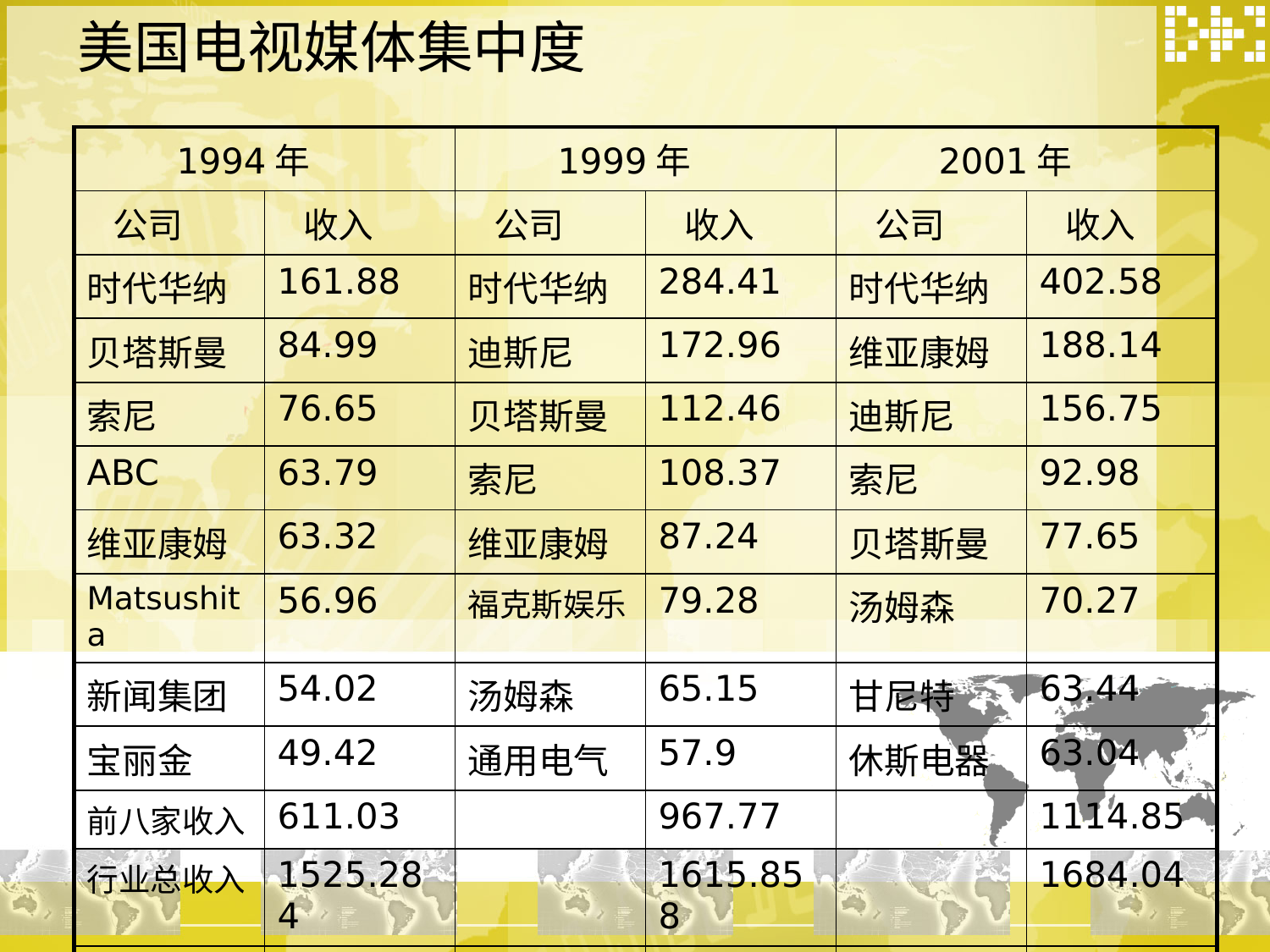

# 美国电视媒体集中度
| 1994年 |  | 1999年 |  | 2001年 |  |
| --- | --- | --- | --- | --- | --- |
| 公司 | 收入 | 公司 | 收入 | 公司 | 收入 |
| 时代华纳 | 161.88 | 时代华纳 | 284.41 | 时代华纳 | 402.58 |
| 贝塔斯曼 | 84.99 | 迪斯尼 | 172.96 | 维亚康姆 | 188.14 |
| 索尼 | 76.65 | 贝塔斯曼 | 112.46 | 迪斯尼 | 156.75 |
| ABC | 63.79 | 索尼 | 108.37 | 索尼 | 92.98 |
| 维亚康姆 | 63.32 | 维亚康姆 | 87.24 | 贝塔斯曼 | 77.65 |
| Matsushita | 56.96 | 福克斯娱乐 | 79.28 | 汤姆森 | 70.27 |
| 新闻集团 | 54.02 | 汤姆森 | 65.15 | 甘尼特 | 63.44 |
| 宝丽金 | 49.42 | 通用电气 | 57.9 | 休斯电器 | 63.04 |
| 前八家收入 | 611.03 |  | 967.77 |  | 1114.85 |
| 行业总收入 | 1525.284 |  | 1615.858 |  | 1684.04 |
| CR8 | 0.4 | CR8 | 0.6 | CR8 | 0.66 |